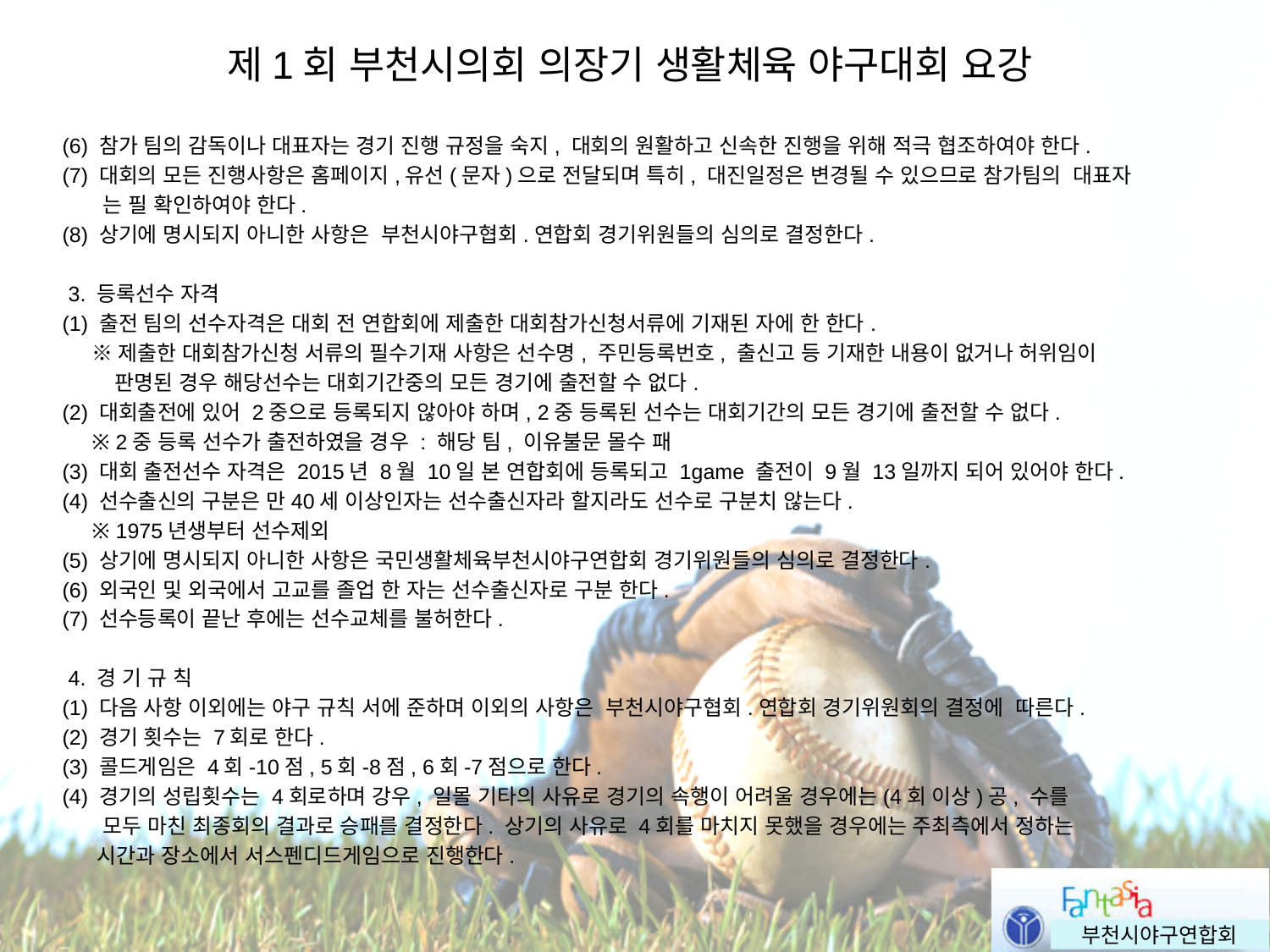

# 제1회 부천시의회 의장기 생활체육 야구대회 요강
(6) 참가 팀의 감독이나 대표자는 경기 진행 규정을 숙지, 대회의 원활하고 신속한 진행을 위해 적극 협조하여야 한다.
(7) 대회의 모든 진행사항은 홈페이지,유선(문자)으로 전달되며 특히, 대진일정은 변경될 수 있으므로 참가팀의  대표자
      는 필 확인하여야 한다.
(8) 상기에 명시되지 아니한 사항은  부천시야구협회.연합회 경기위원들의 심의로 결정한다.

 3. 등록선수 자격
(1) 출전 팀의 선수자격은 대회 전 연합회에 제출한 대회참가신청서류에 기재된 자에 한 한다.
     ※제출한 대회참가신청 서류의 필수기재 사항은 선수명, 주민등록번호, 출신고 등 기재한 내용이 없거나 허위임이
        판명된 경우 해당선수는 대회기간중의 모든 경기에 출전할 수 없다.
(2) 대회출전에 있어 2중으로 등록되지 않아야 하며, 2중 등록된 선수는 대회기간의 모든 경기에 출전할 수 없다.
     ※ 2중 등록 선수가 출전하였을 경우 : 해당 팀, 이유불문 몰수 패
(3) 대회 출전선수 자격은 2015년 8월 10일 본 연합회에 등록되고 1game 출전이 9월 13일까지 되어 있어야 한다.
(4) 선수출신의 구분은 만40세 이상인자는 선수출신자라 할지라도 선수로 구분치 않는다.
     ※ 1975년생부터 선수제외
(5) 상기에 명시되지 아니한 사항은 국민생활체육부천시야구연합회 경기위원들의 심의로 결정한다.
(6) 외국인 및 외국에서 고교를 졸업 한 자는 선수출신자로 구분 한다.
(7) 선수등록이 끝난 후에는 선수교체를 불허한다.

 4. 경 기 규 칙
(1) 다음 사항 이외에는 야구 규칙 서에 준하며 이외의 사항은  부천시야구협회.연합회 경기위원회의 결정에  따른다.
(2) 경기 횟수는 7회로 한다.
(3) 콜드게임은 4회-10점, 5회-8점, 6회-7점으로 한다.
(4) 경기의 성립횟수는 4회로하며 강우, 일몰 기타의 사유로 경기의 속행이 어려울 경우에는(4회 이상)공, 수를
      모두 마친 최종회의 결과로 승패를 결정한다. 상기의 사유로 4회를 마치지 못했을 경우에는 주최측에서 정하는
     시간과 장소에서 서스펜디드게임으로 진행한다.